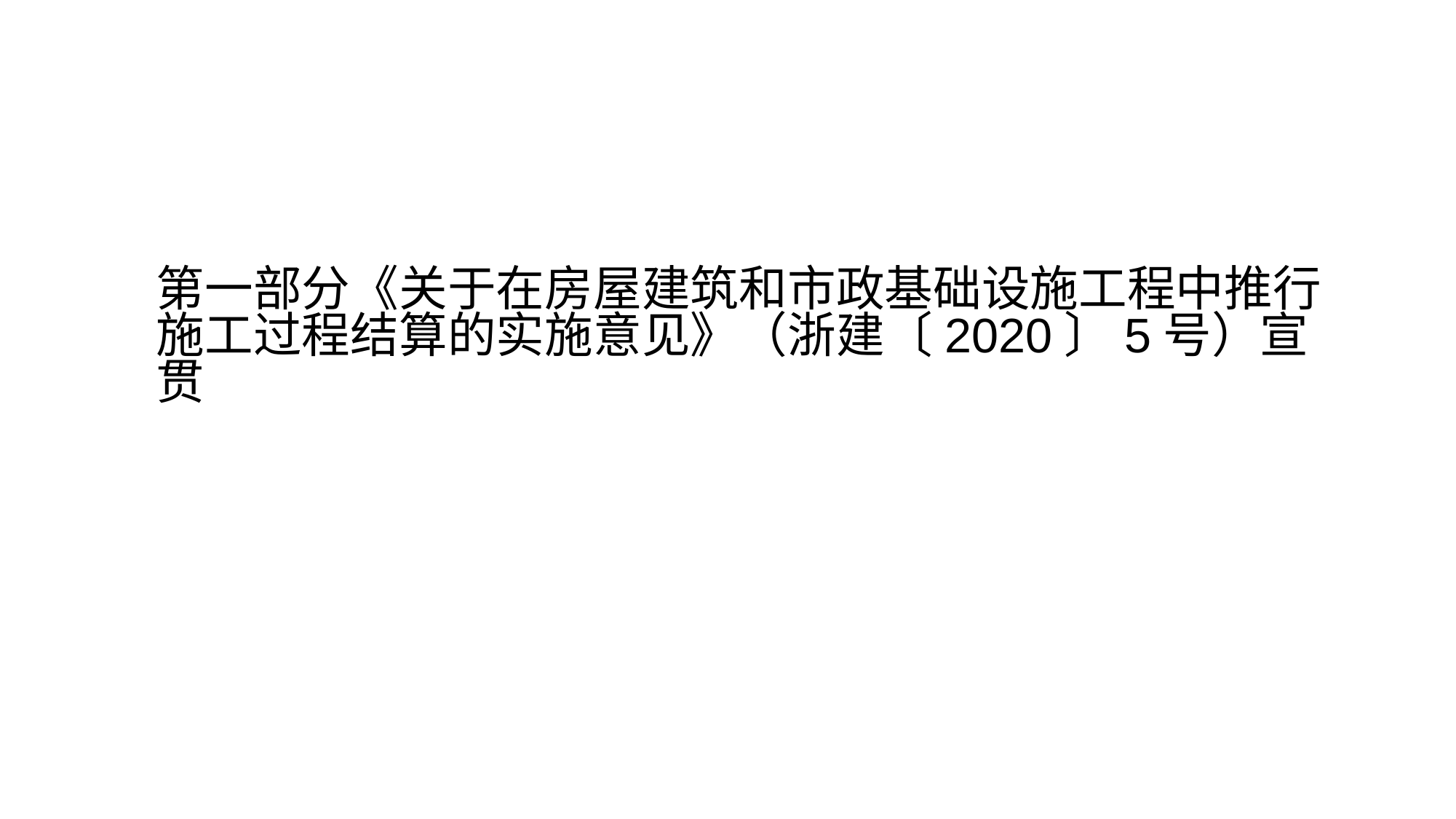

第一部分《关于在房屋建筑和市政基础设施工程中推行施工过程结算的实施意见》（浙建〔2020〕5号）宣贯